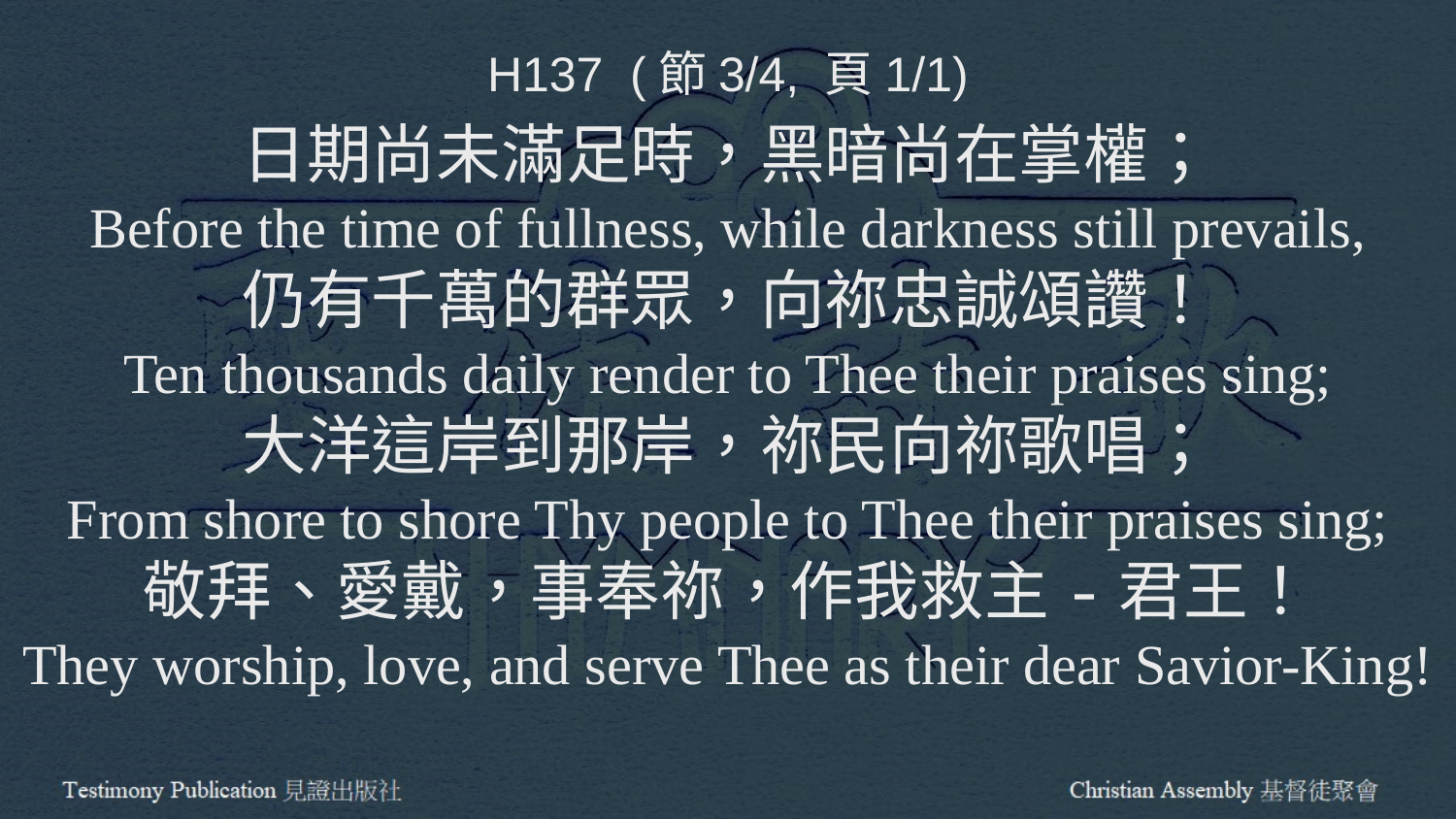

H137  (節3/4, 頁1/1)
日期尚未滿足時，黑暗尚在掌權；
Before the time of fullness, while darkness still prevails,
仍有千萬的群眾，向祢忠誠頌讚！
Ten thousands daily render to Thee their praises sing;
大洋這岸到那岸，祢民向祢歌唱；
From shore to shore Thy people to Thee their praises sing;
敬拜、愛戴，事奉祢，作我救主-君王！
They worship, love, and serve Thee as their dear Savior-King!